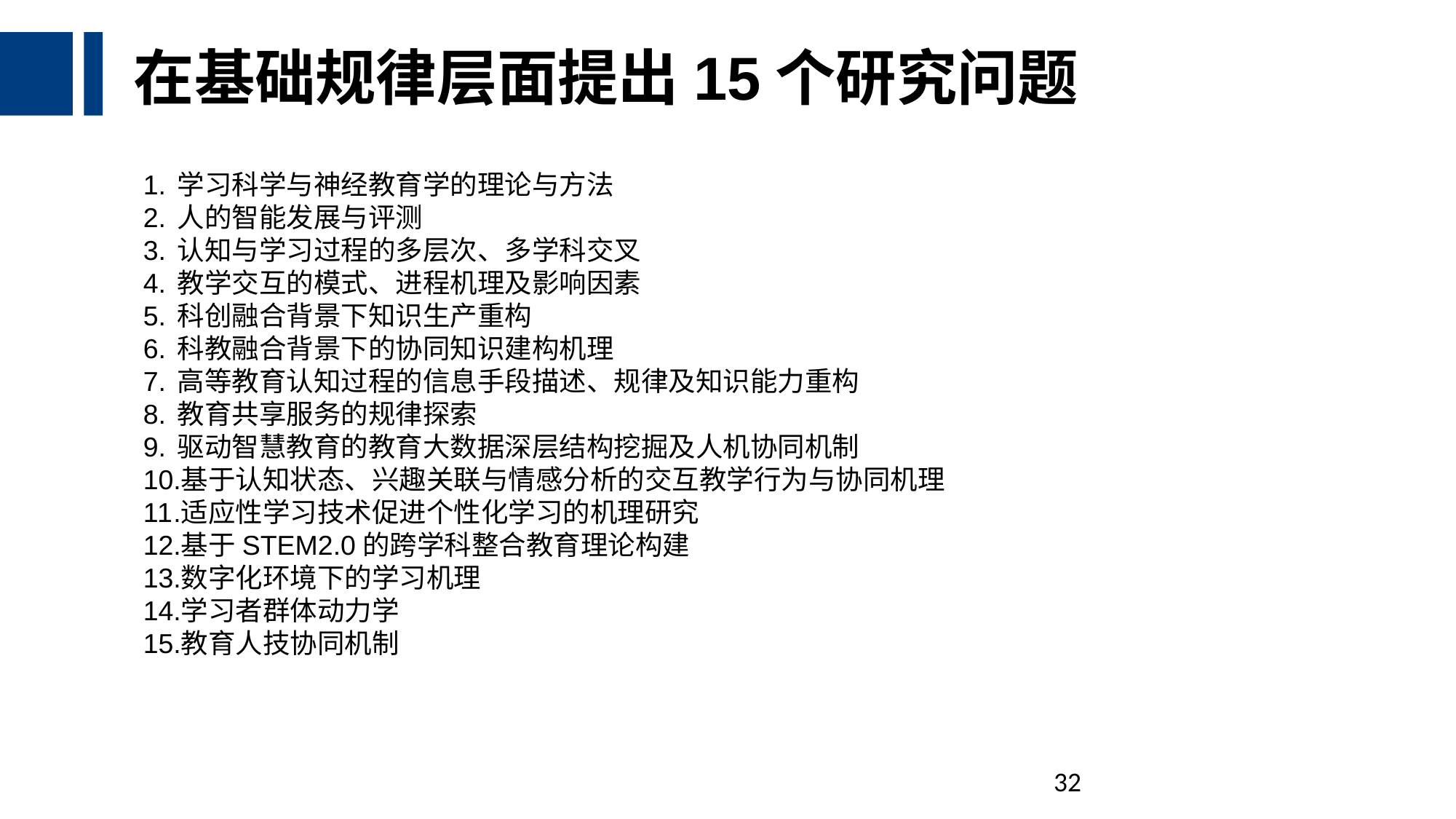

# 在基础规律层面提出15个研究问题
学习科学与神经教育学的理论与方法
人的智能发展与评测
认知与学习过程的多层次、多学科交叉
教学交互的模式、进程机理及影响因素
科创融合背景下知识生产重构
科教融合背景下的协同知识建构机理
高等教育认知过程的信息手段描述、规律及知识能力重构
教育共享服务的规律探索
驱动智慧教育的教育大数据深层结构挖掘及人机协同机制
基于认知状态、兴趣关联与情感分析的交互教学行为与协同机理
适应性学习技术促进个性化学习的机理研究
基于STEM2.0的跨学科整合教育理论构建
数字化环境下的学习机理
学习者群体动力学
教育人技协同机制
32